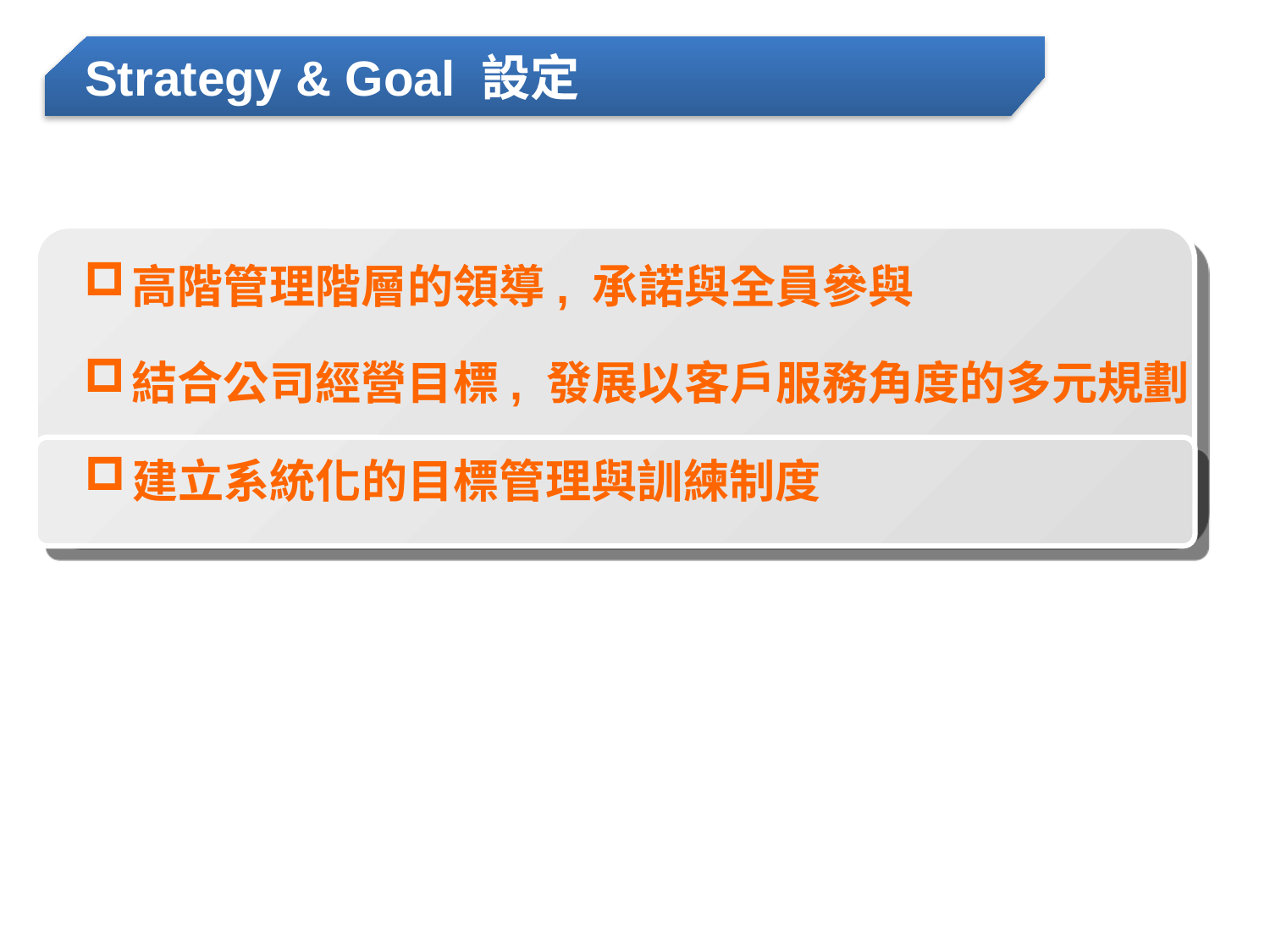

Strategy & Goal 設定

高階管理階層的領導, 承諾與全員參與
結合公司經營目標, 發展以客戶服務角度的多元規劃

建立系統化的目標管理與訓練制度